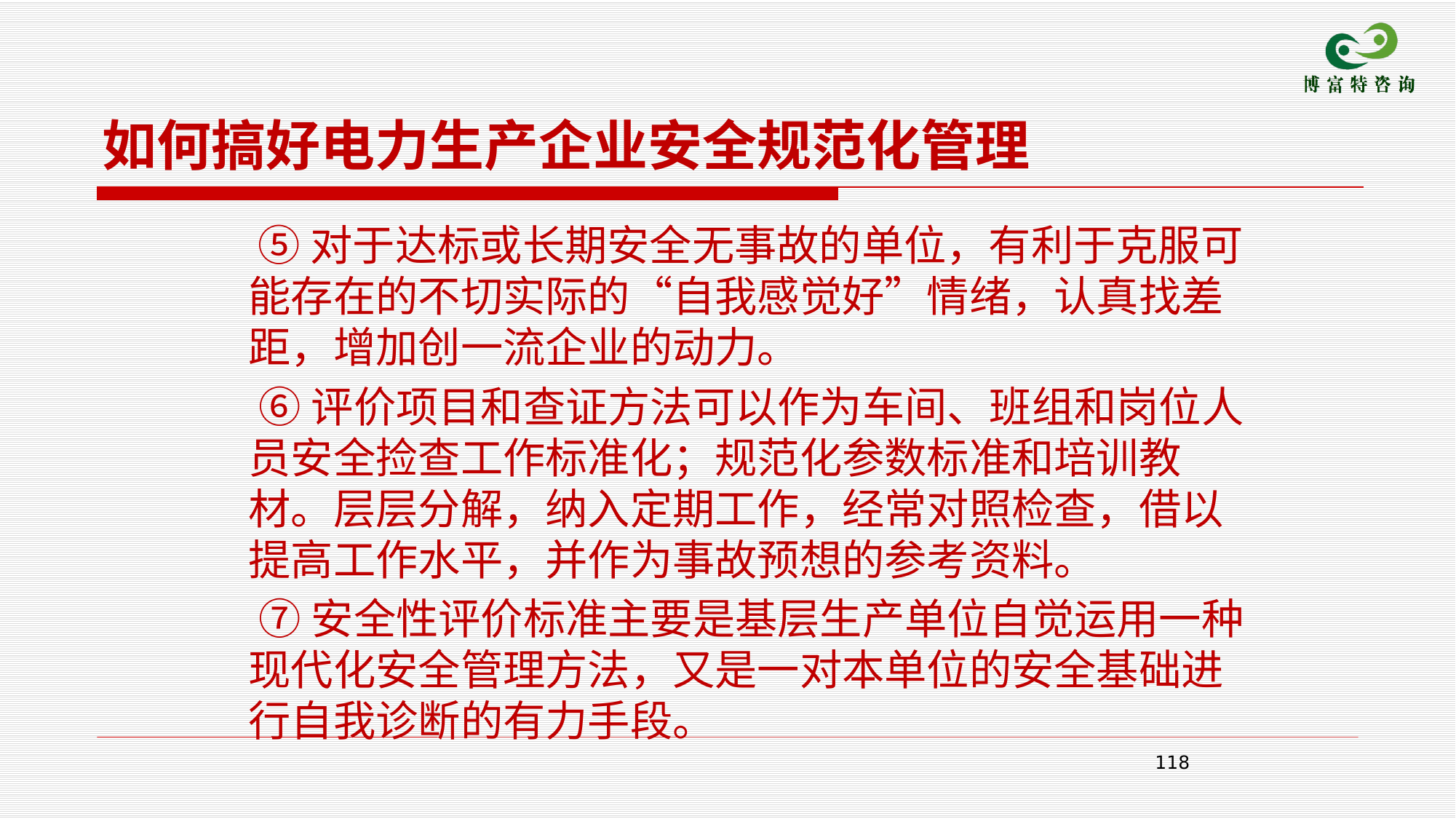

如何搞好电力生产企业安全规范化管理
        ⑤对于达标或长期安全无事故的单位，有利于克服可能存在的不切实际的“自我感觉好”情绪，认真找差距，增加创一流企业的动力。
       ⑥评价项目和查证方法可以作为车间、班组和岗位人员安全捡查工作标准化；规范化参数标准和培训教材。层层分解，纳入定期工作，经常对照检查，借以提高工作水平，并作为事故预想的参考资料。
       ⑦安全性评价标准主要是基层生产单位自觉运用一种现代化安全管理方法，又是一对本单位的安全基础进行自我诊断的有力手段。

118